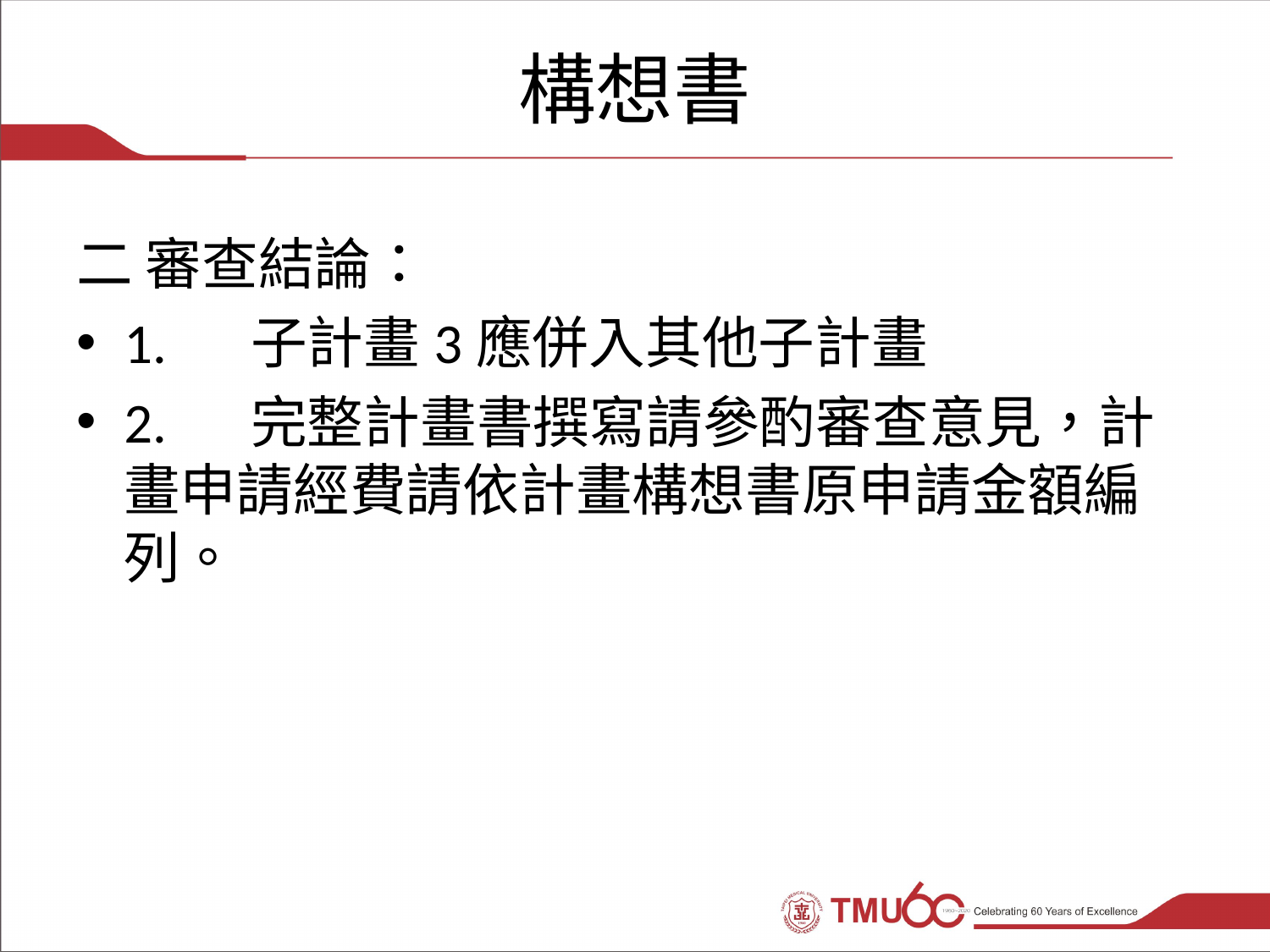

# 構想書
二 審查結論：
1.	子計畫3應併入其他子計畫
2.	完整計畫書撰寫請參酌審查意見，計畫申請經費請依計畫構想書原申請金額編列。